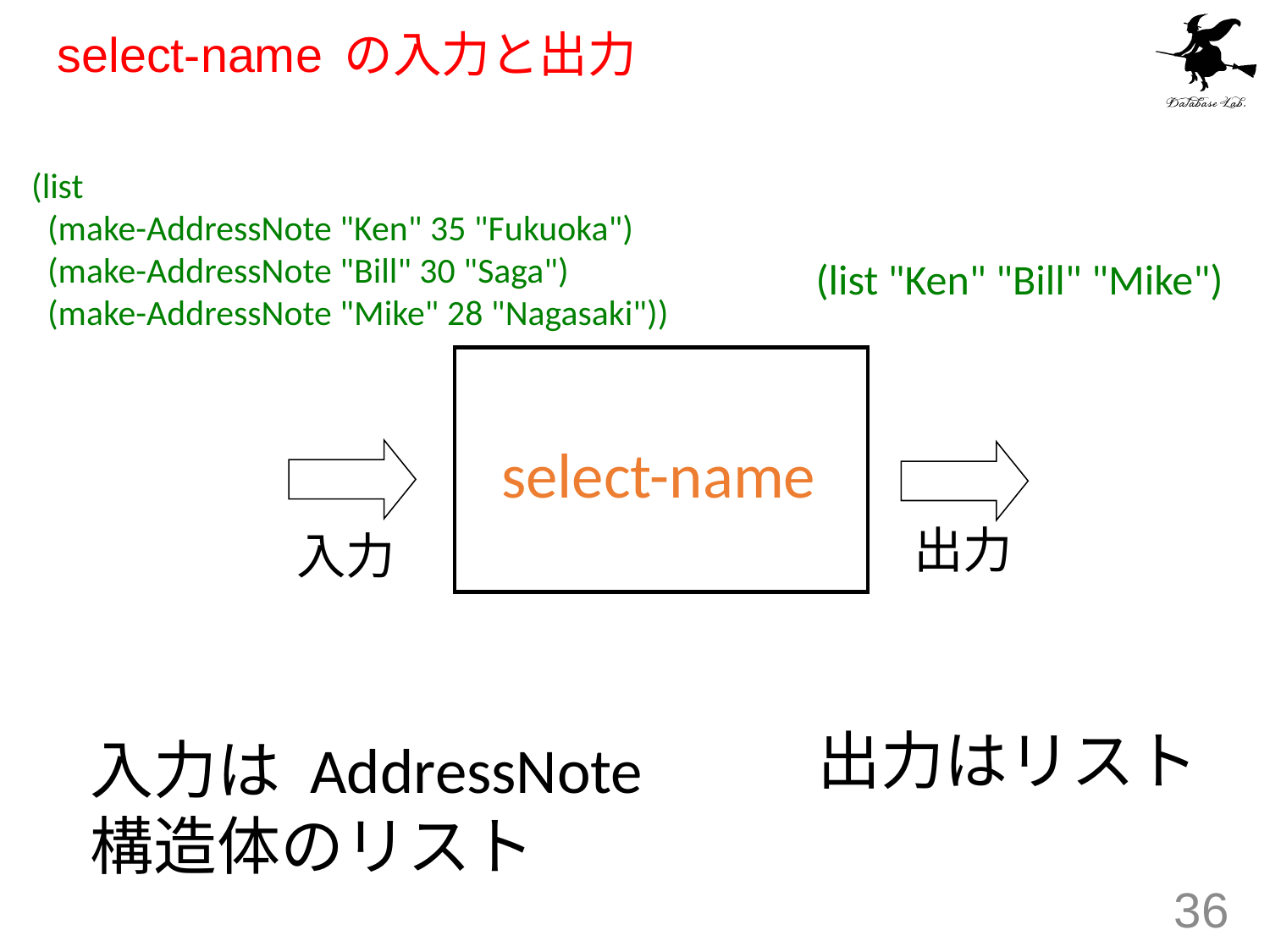

# select-name の入力と出力
(list
  (make-AddressNote "Ken" 35 "Fukuoka")
  (make-AddressNote "Bill" 30 "Saga")
  (make-AddressNote "Mike" 28 "Nagasaki"))
(list "Ken" "Bill" "Mike")

select-name

出力
入力
出力はリスト
入力は AddressNote
構造体のリスト
36